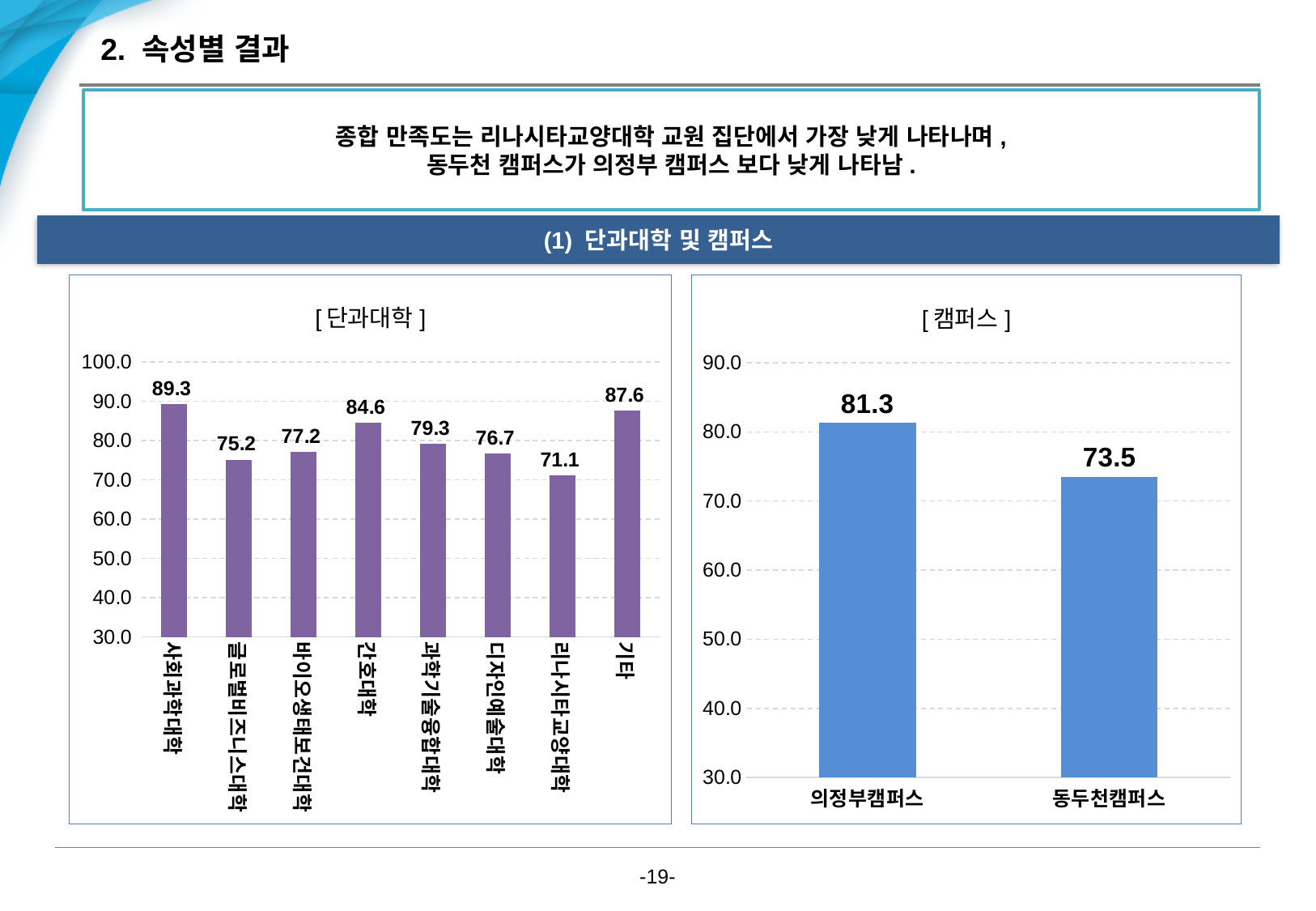

# 2. 속성별 결과

종합 만족도는 리나시타교양대학 교원 집단에서 가장 낮게 나타나며,
동두천 캠퍼스가 의정부 캠퍼스 보다 낮게 나타남.
(1) 단과대학 및 캠퍼스

### Chart: [단과대학]

| Category | 종합만족도 |
|---|---|
| 사회과학대학 | 89.30764411 |
| 글로벌비즈니스대학 | 75.17176150125 |
| 바이오생태보건대학 | 77.17084639545455 |
| 간호대학 | 84.64285714 |
| 과학기술융합대학 | 79.25436632181817 |
| 디자인예술대학 | 76.73469387714286 |
| 리나시타교양대학 | 71.09605911199999 |
| 기타 | 87.6 |

### Chart: [캠퍼스]

| Category | 종합만족도 |
|---|---|
| 의정부캠퍼스 | 81.3 |
| 동두천캠퍼스 | 73.5 |
-19-